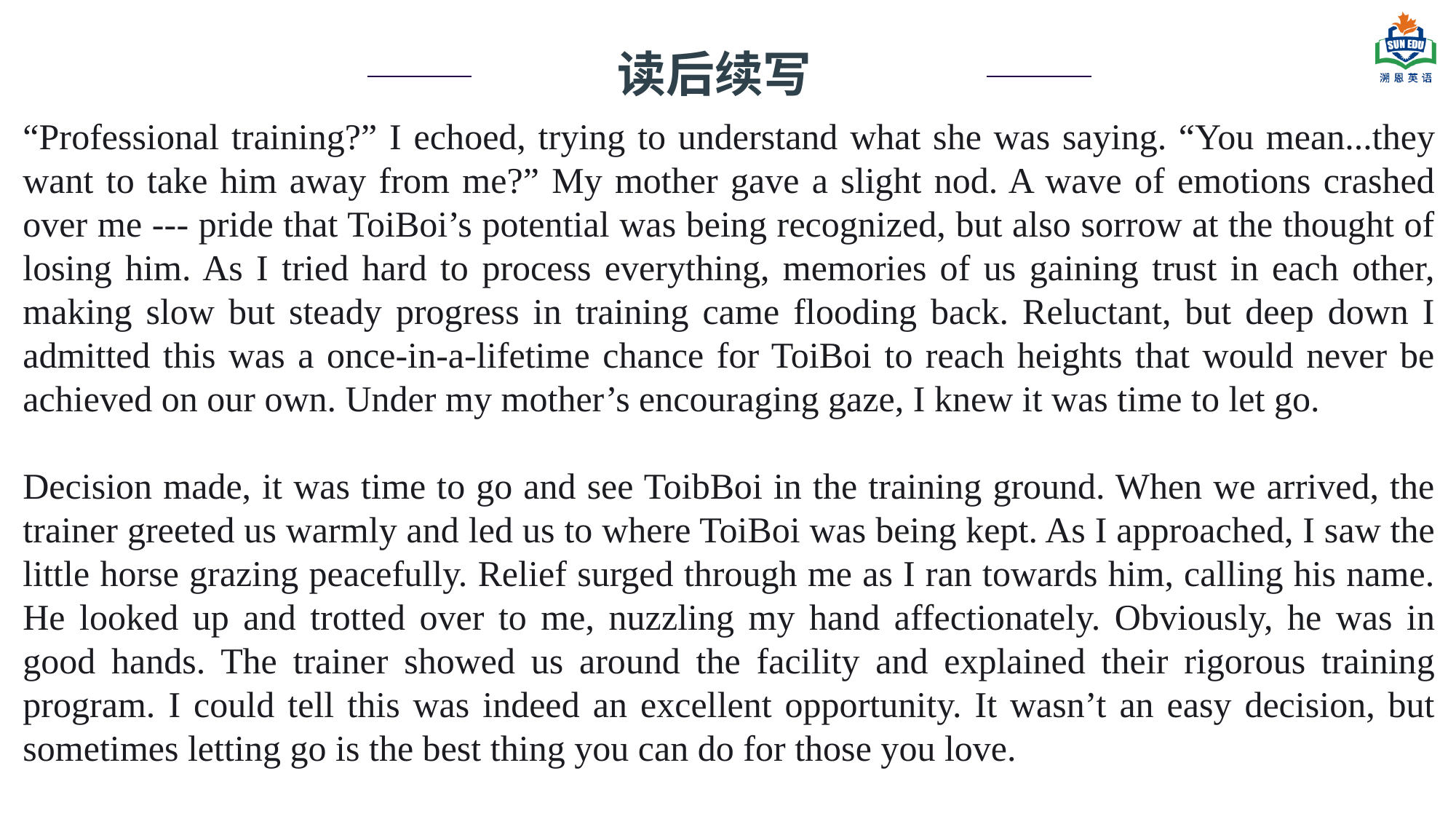

读后续写

“Professional training?” I echoed, trying to understand what she was saying. “You mean...they want to take him away from me?” My mother gave a slight nod. A wave of emotions crashed over me --- pride that ToiBoi’s potential was being recognized, but also sorrow at the thought of losing him. As I tried hard to process everything, memories of us gaining trust in each other, making slow but steady progress in training came flooding back. Reluctant, but deep down I admitted this was a once-in-a-lifetime chance for ToiBoi to reach heights that would never be achieved on our own. Under my mother’s encouraging gaze, I knew it was time to let go.

Decision made, it was time to go and see ToibBoi in the training ground. When we arrived, the trainer greeted us warmly and led us to where ToiBoi was being kept. As I approached, I saw the little horse grazing peacefully. Relief surged through me as I ran towards him, calling his name. He looked up and trotted over to me, nuzzling my hand affectionately. Obviously, he was in good hands. The trainer showed us around the facility and explained their rigorous training program. I could tell this was indeed an excellent opportunity. It wasn’t an easy decision, but sometimes letting go is the best thing you can do for those you love.